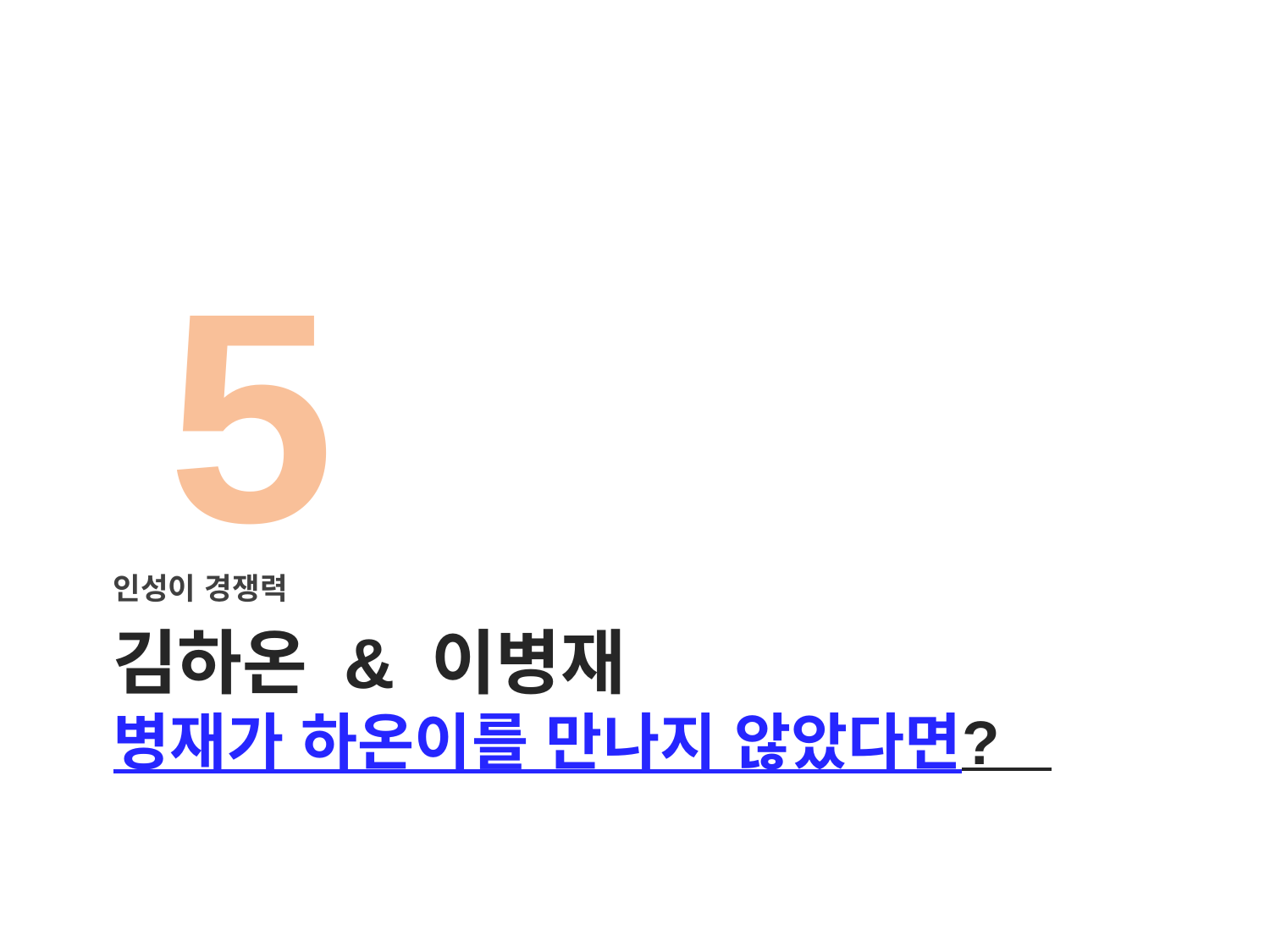

5
인성이 경쟁력
# 김하온 & 이병재 병재가 하온이를 만나지 않았다면?